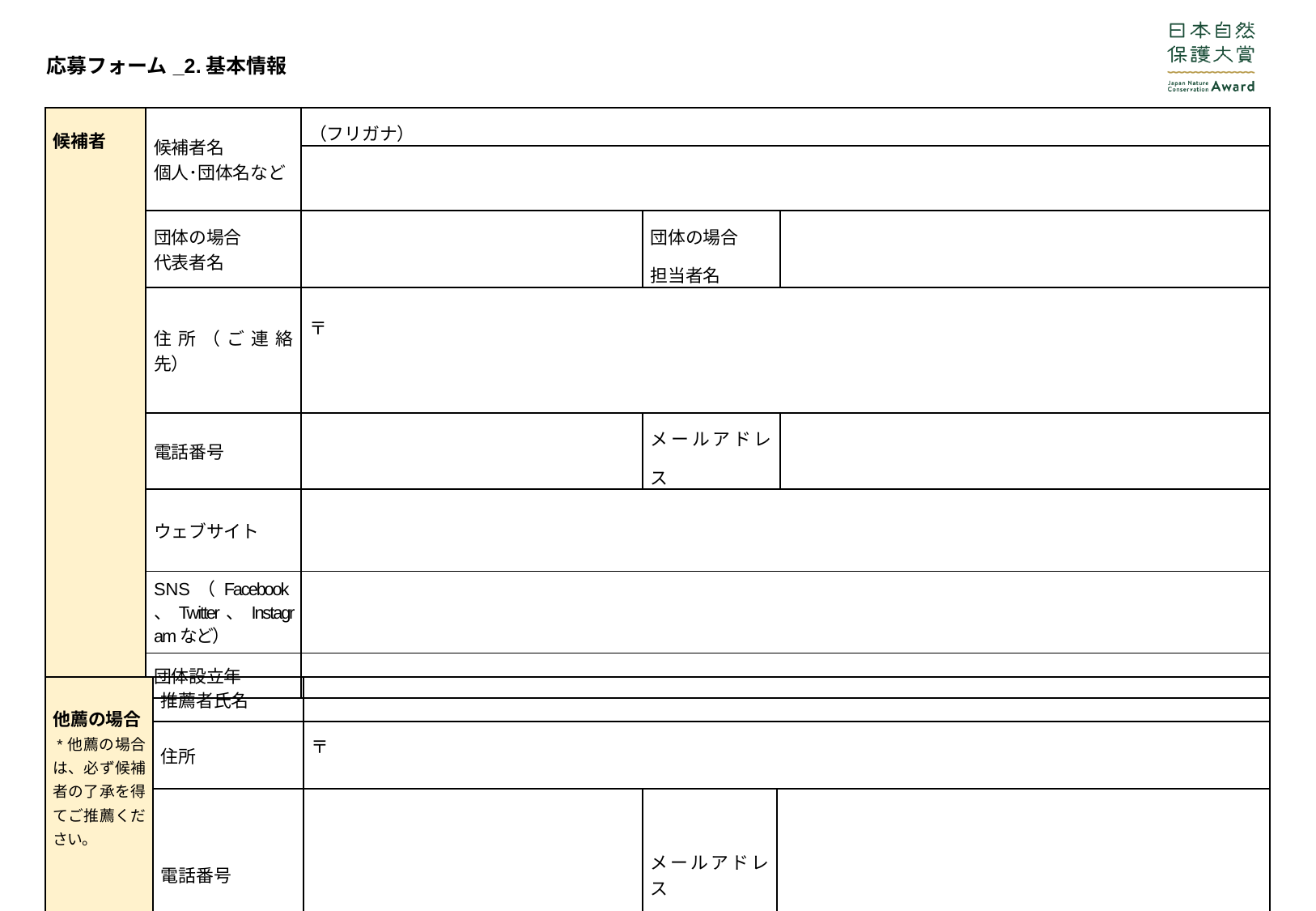

応募フォーム_2.基本情報
| 候補者 | 候補者名 個人･団体名など | （フリガナ） |  |  |
| --- | --- | --- | --- | --- |
|  |  |  |  |  |
|  | 団体の場合 代表者名 |  | 団体の場合 担当者名 |  |
|  | 住所（ご連絡先） | 〒 |  |  |
|  | 電話番号 |  | メールアドレス |  |
|  | ウェブサイト |  |  |  |
|  | SNS（Facebook、Twitter、Instagramなど） |  |  |  |
|  | 団体設立年 |  |  |  |
| 他薦の場合  \*他薦の場合は、必ず候補者の了承を得てご推薦ください。 | 推薦者氏名 |  |  |  |
| --- | --- | --- | --- | --- |
|  | 住所 | 〒 |  |  |
|  | 電話番号 |  | メールアドレス |  |